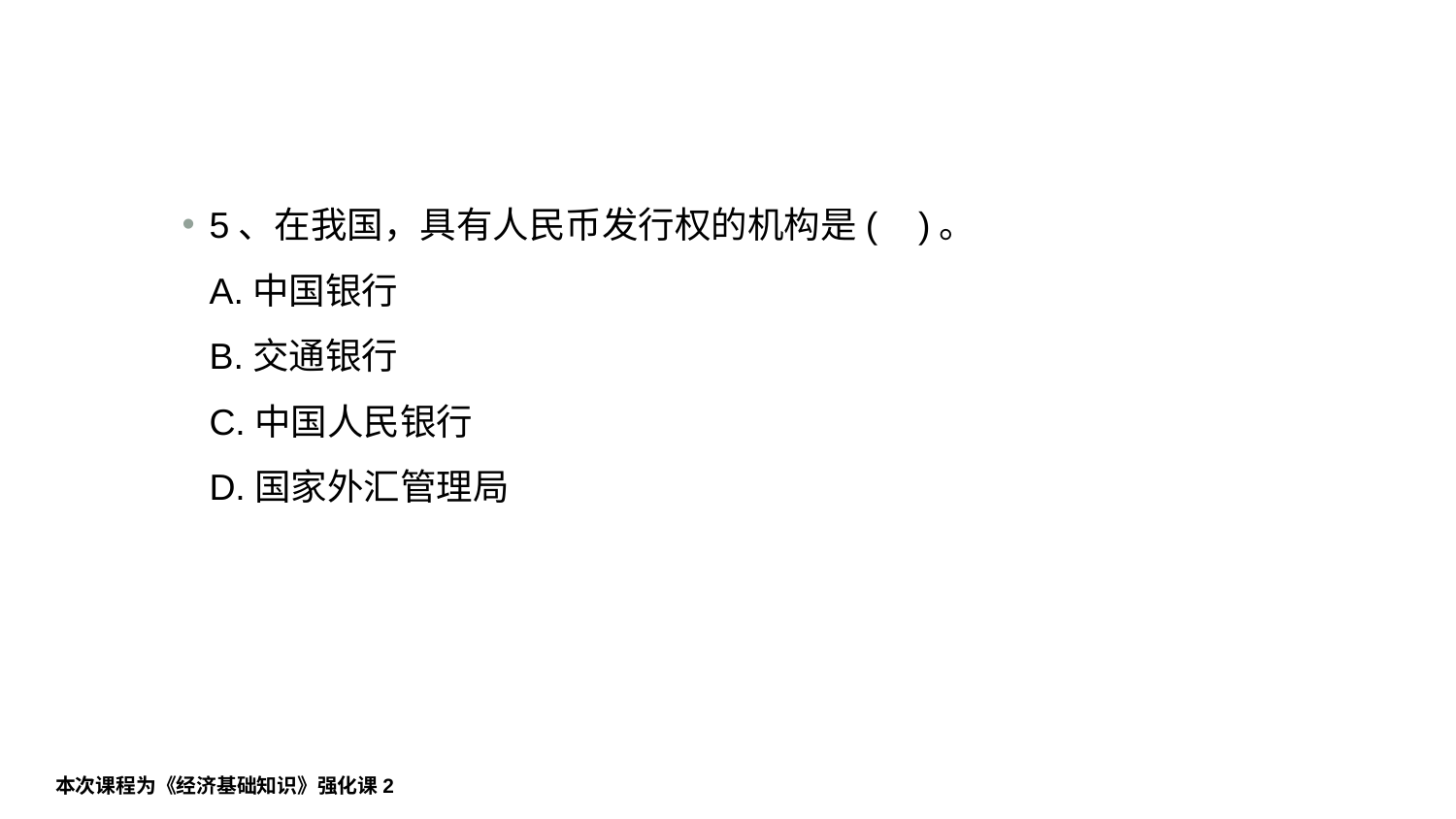

#
5、在我国，具有人民币发行权的机构是(    )。
A.中国银行
B.交通银行
C.中国人民银行
D.国家外汇管理局